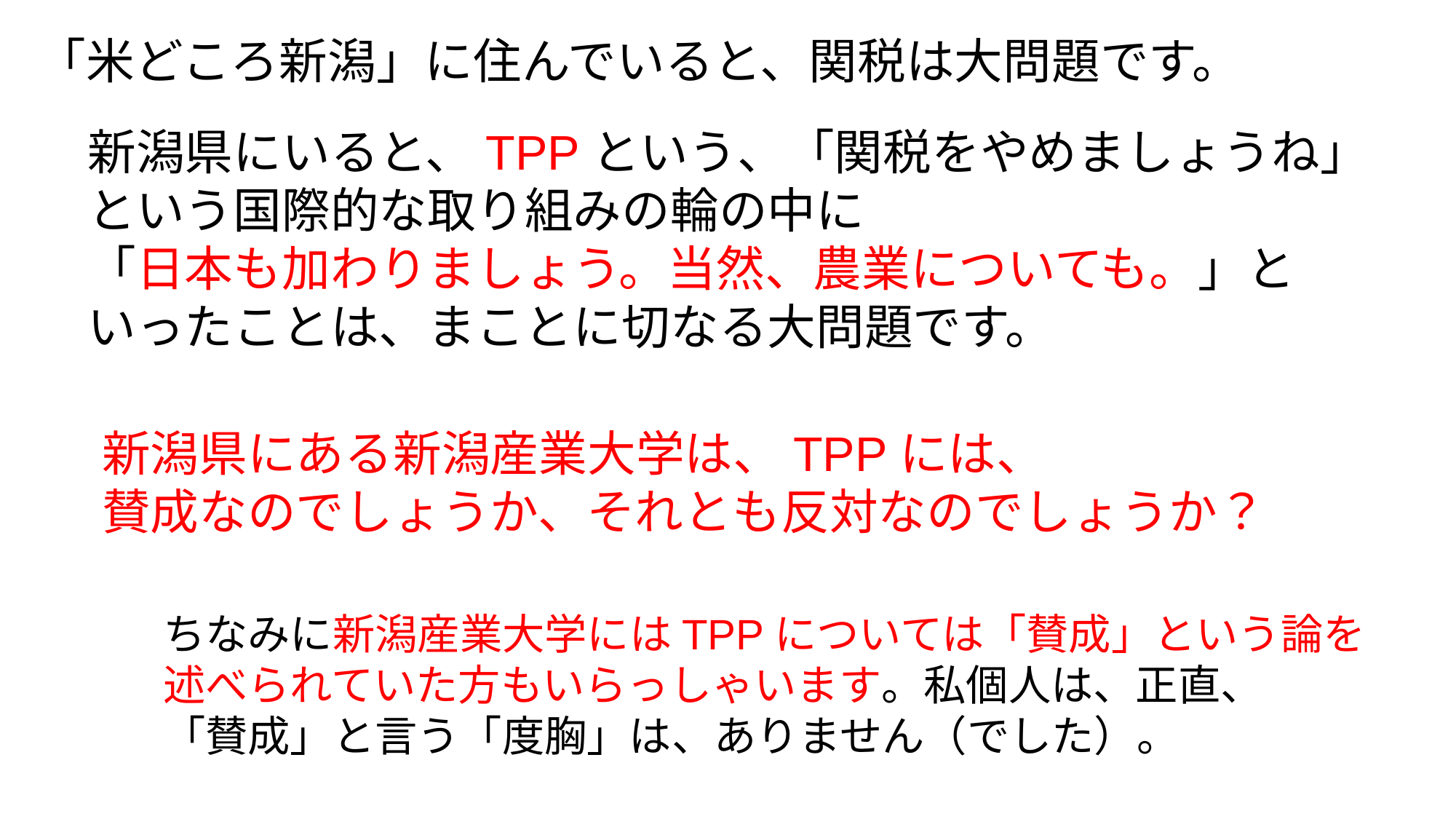

「米どころ新潟」に住んでいると、関税は大問題です。
新潟県にいると、TPPという、「関税をやめましょうね」
という国際的な取り組みの輪の中に
「日本も加わりましょう。当然、農業についても。」と
いったことは、まことに切なる大問題です。
新潟県にある新潟産業大学は、TPPには、
賛成なのでしょうか、それとも反対なのでしょうか？
ちなみに新潟産業大学にはTPPについては「賛成」という論を
述べられていた方もいらっしゃいます。私個人は、正直、
「賛成」と言う「度胸」は、ありません（でした）。